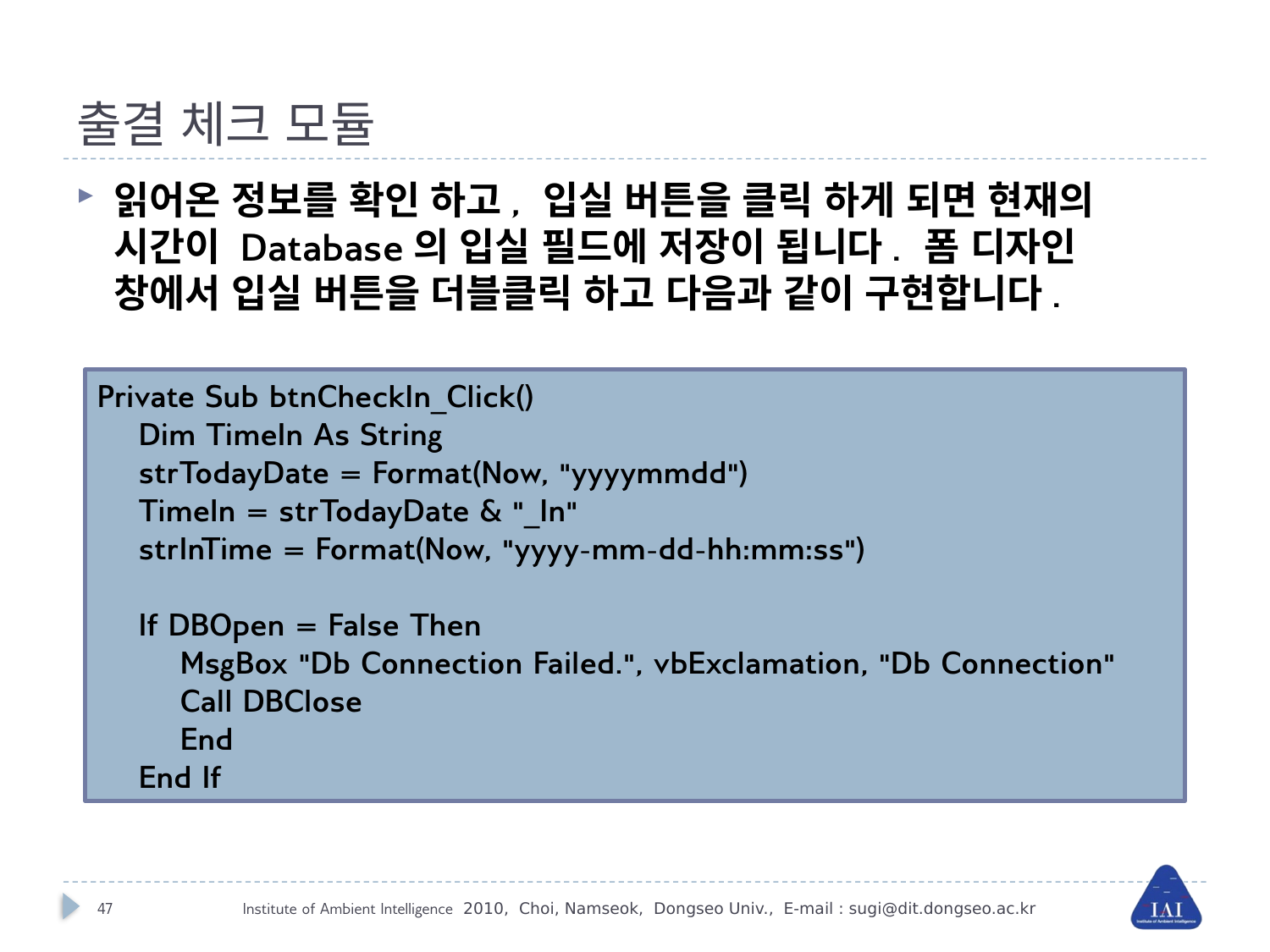

# 출결 체크 모듈
읽어온 정보를 확인 하고, 입실 버튼을 클릭 하게 되면 현재의 시간이 Database의 입실 필드에 저장이 됩니다. 폼 디자인 창에서 입실 버튼을 더블클릭 하고 다음과 같이 구현합니다.
Private Sub btnCheckIn_Click()
    Dim TimeIn As String
    strTodayDate = Format(Now, "yyyymmdd")
    TimeIn = strTodayDate & "_In"
    strInTime = Format(Now, "yyyy-mm-dd-hh:mm:ss")

    If DBOpen = False Then
        MsgBox "Db Connection Failed.", vbExclamation, "Db Connection"
        Call DBClose
        End
    End If